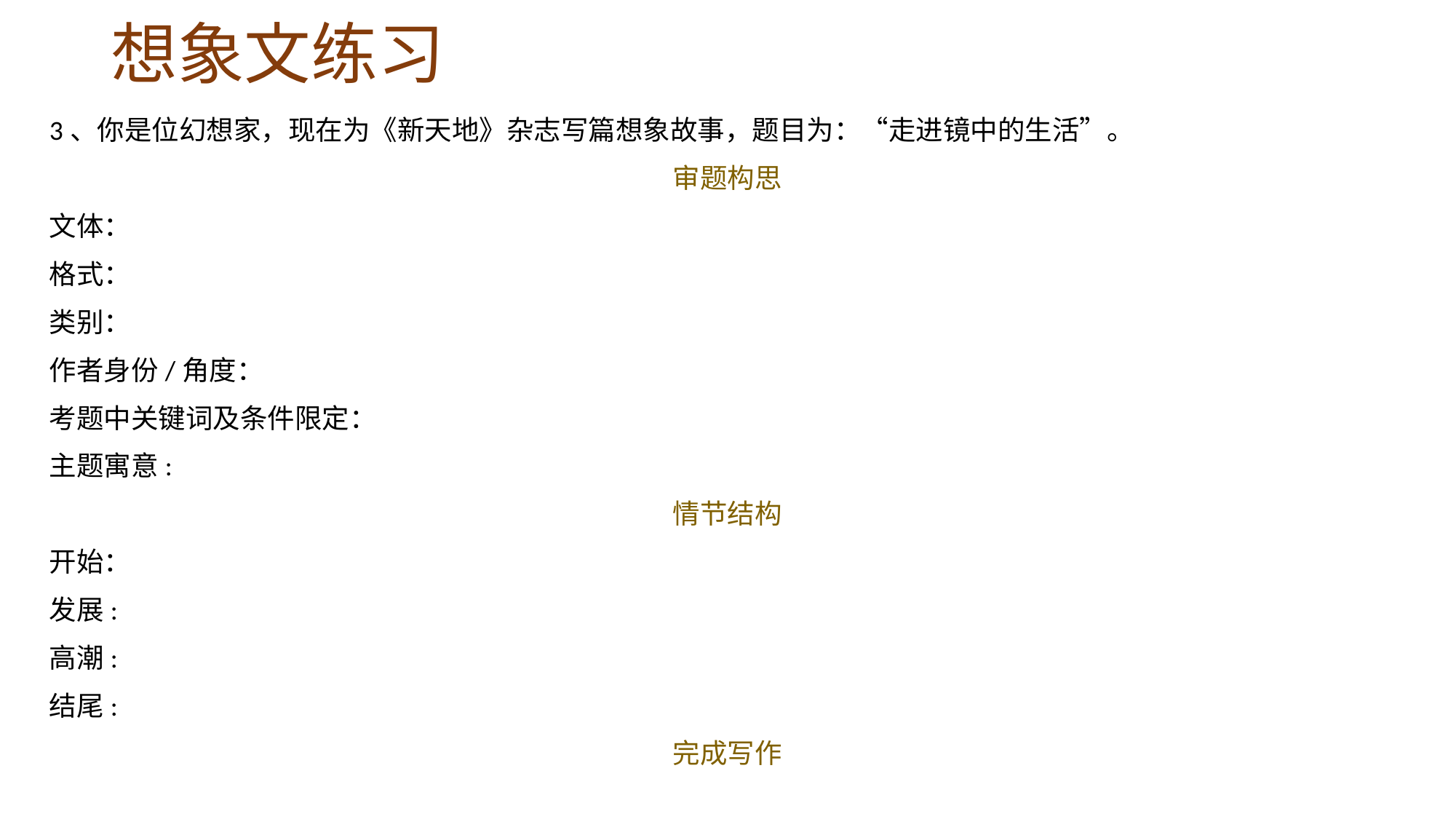

# 想象文练习
3、你是位幻想家，现在为《新天地》杂志写篇想象故事，题目为：“走进镜中的生活”。
审题构思
文体：
格式：
类别：
作者身份/角度：
考题中关键词及条件限定：
主题寓意:
情节结构
开始：
发展:
高潮:
结尾:
完成写作